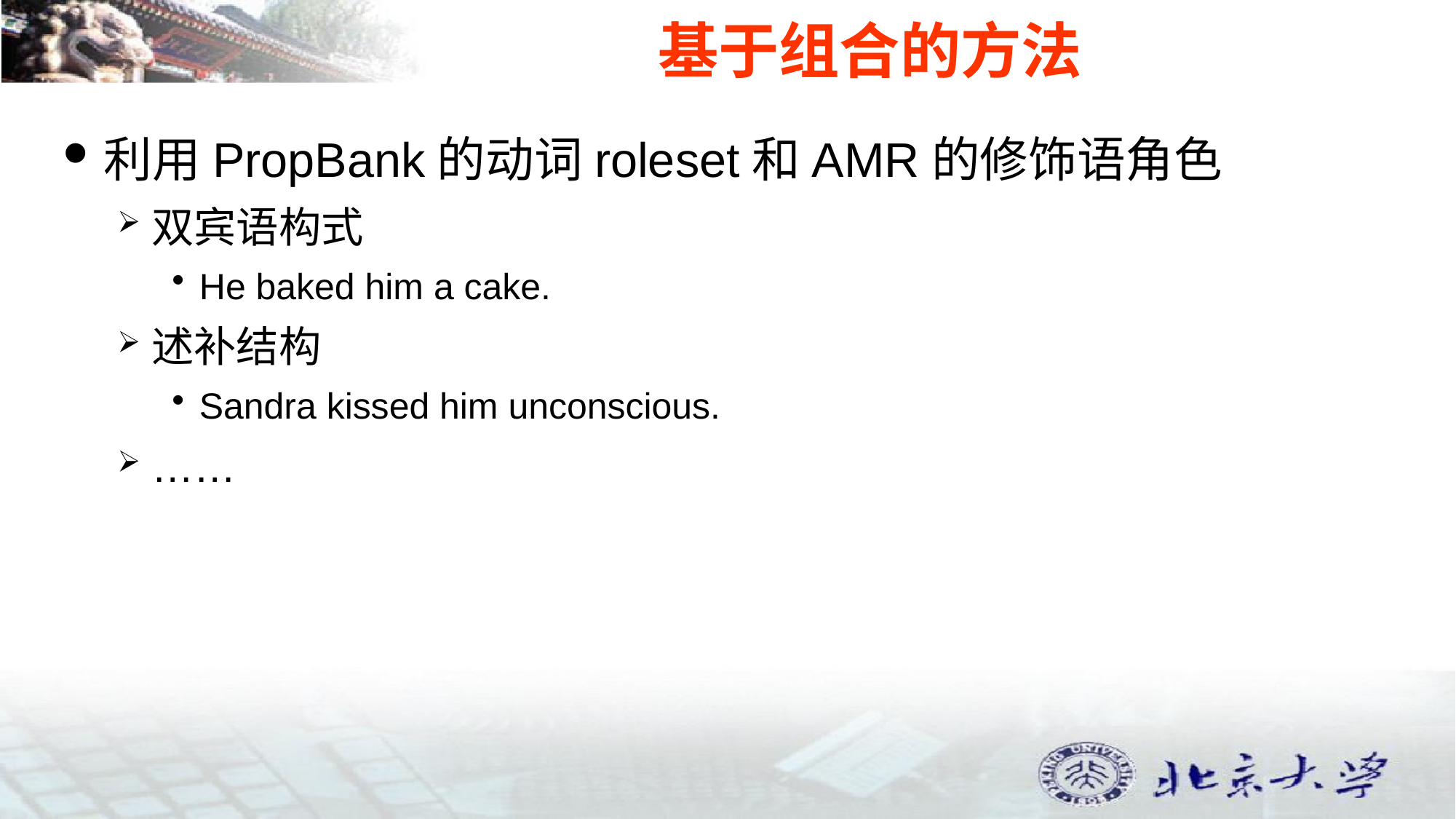

# 基于组合的方法
利用PropBank的动词roleset和AMR的修饰语角色
双宾语构式
He baked him a cake.
述补结构
Sandra kissed him unconscious.
……